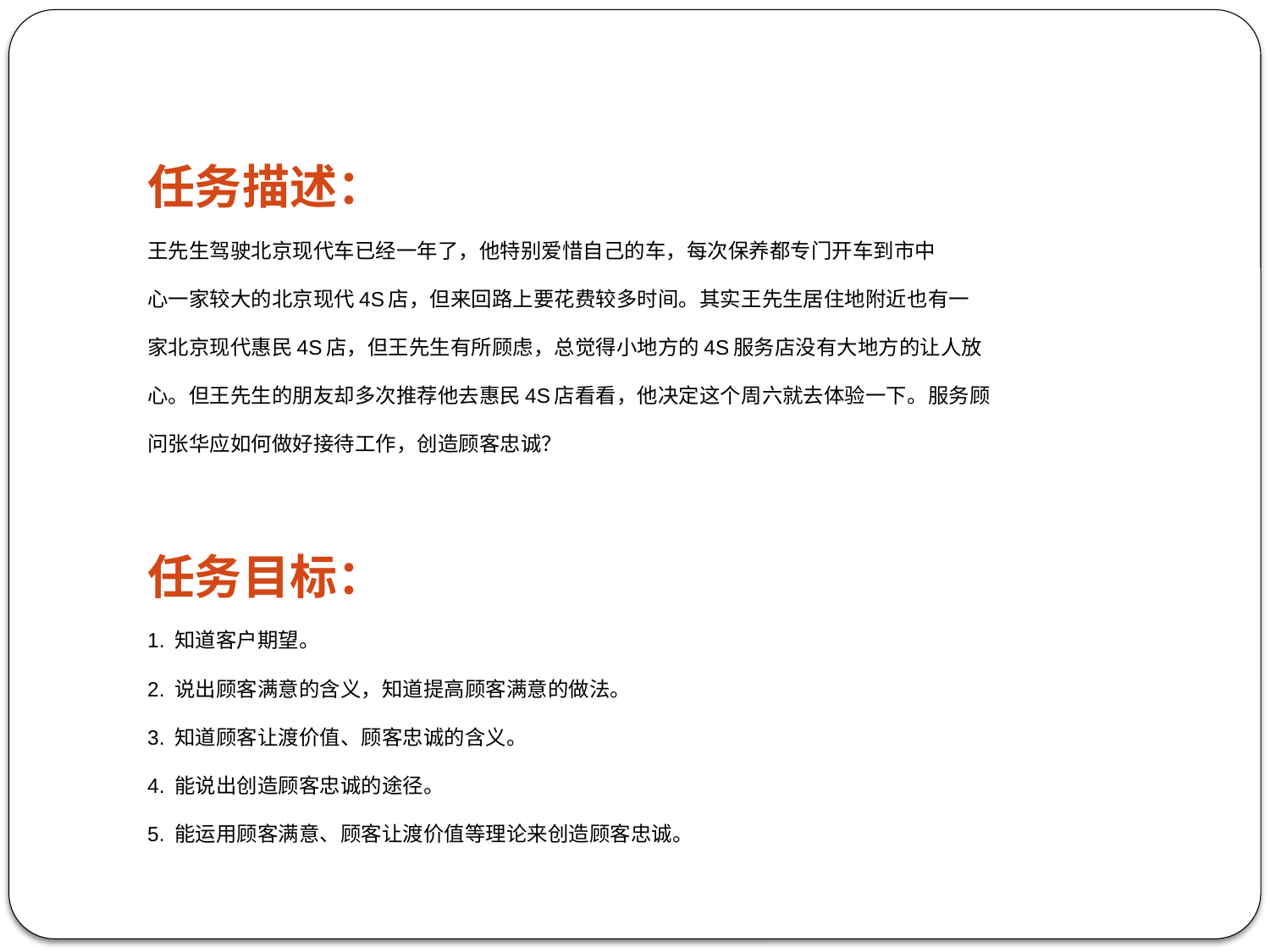

任务描述：
王先生驾驶北京现代车已经一年了，他特别爱惜自己的车，每次保养都专门开车到市中
心一家较大的北京现代4S店，但来回路上要花费较多时间。其实王先生居住地附近也有一
家北京现代惠民4S店，但王先生有所顾虑，总觉得小地方的4S服务店没有大地方的让人放
心。但王先生的朋友却多次推荐他去惠民4S店看看，他决定这个周六就去体验一下。服务顾
问张华应如何做好接待工作，创造顾客忠诚？

任务目标：
1. 知道客户期望。
2. 说出顾客满意的含义，知道提高顾客满意的做法。
3. 知道顾客让渡价值、顾客忠诚的含义。
4. 能说出创造顾客忠诚的途径。
5. 能运用顾客满意、顾客让渡价值等理论来创造顾客忠诚。